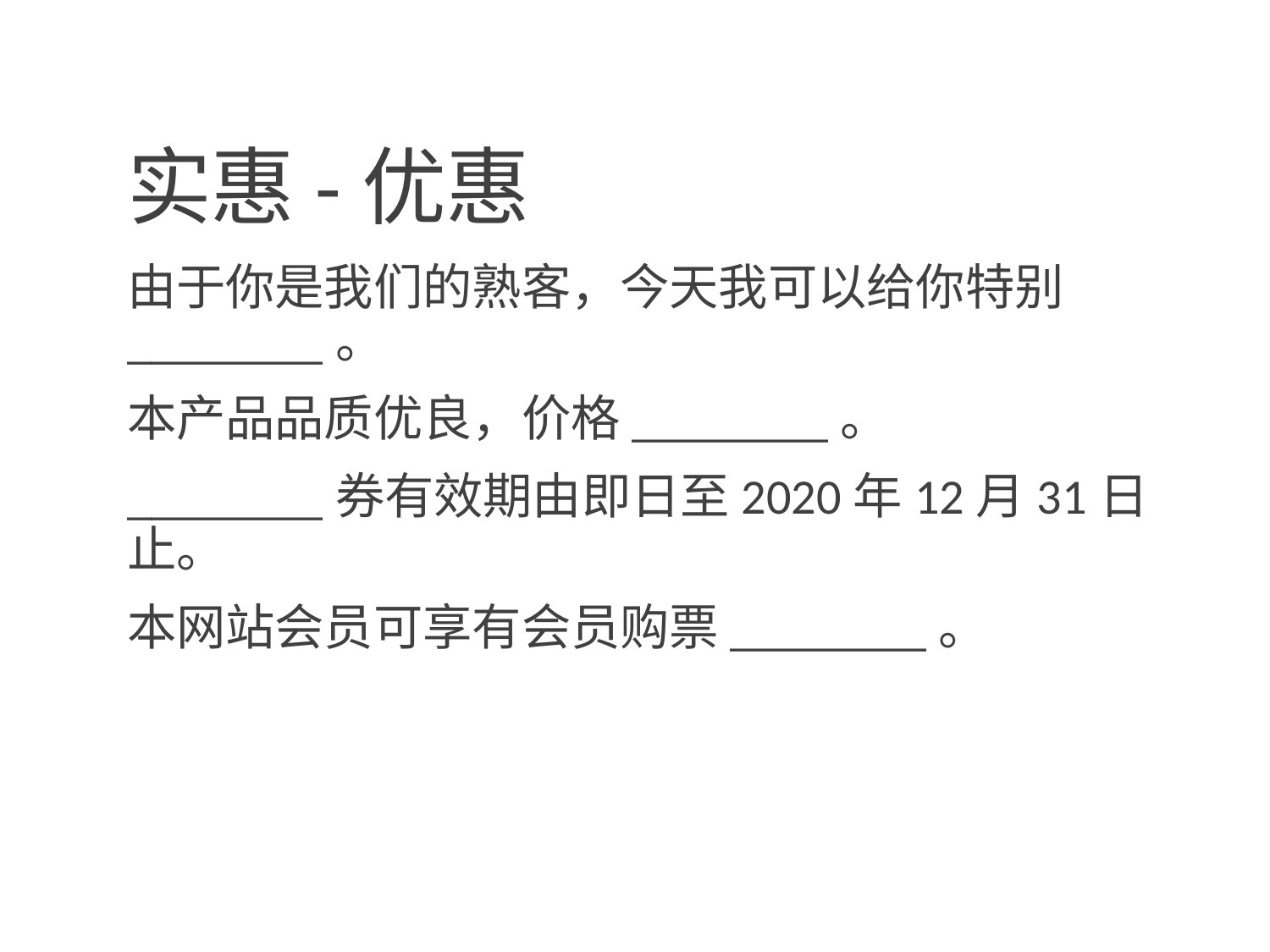

# 实惠-优惠
由于你是我们的熟客，今天我可以给你特别________。
本产品品质优良，价格________。
________券有效期由即日至2020年12月31日止。
本网站会员可享有会员购票________。